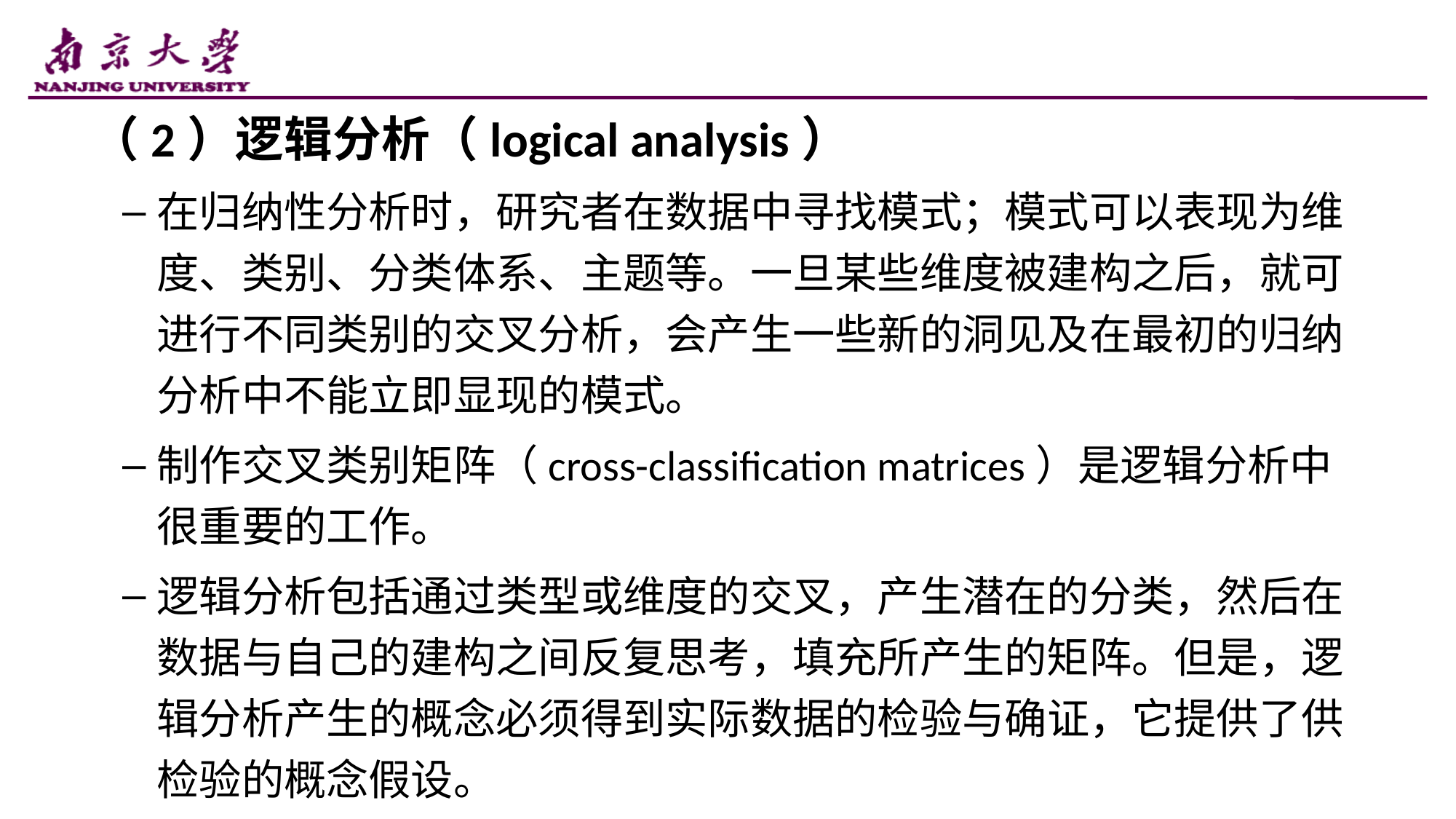

（2）逻辑分析（logical analysis）
在归纳性分析时，研究者在数据中寻找模式；模式可以表现为维度、类别、分类体系、主题等。一旦某些维度被建构之后，就可进行不同类别的交叉分析，会产生一些新的洞见及在最初的归纳分析中不能立即显现的模式。
制作交叉类别矩阵（cross-classification matrices）是逻辑分析中很重要的工作。
逻辑分析包括通过类型或维度的交叉，产生潜在的分类，然后在数据与自己的建构之间反复思考，填充所产生的矩阵。但是，逻辑分析产生的概念必须得到实际数据的检验与确证，它提供了供检验的概念假设。